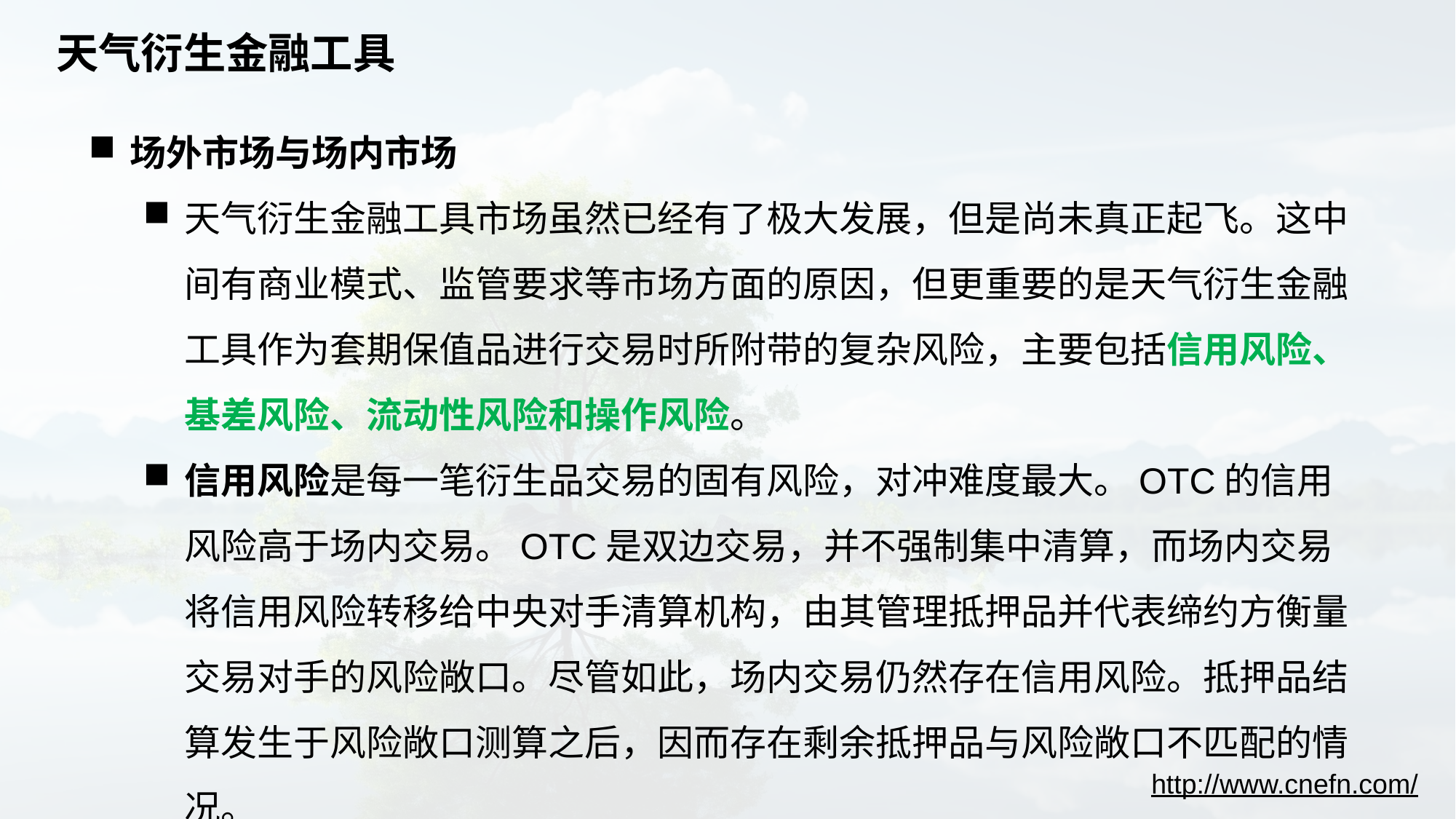

# 天气衍生金融工具
场外市场与场内市场
天气衍生金融工具市场虽然已经有了极大发展，但是尚未真正起飞。这中间有商业模式、监管要求等市场方面的原因，但更重要的是天气衍生金融工具作为套期保值品进行交易时所附带的复杂风险，主要包括信用风险、基差风险、流动性风险和操作风险。
信用风险是每一笔衍生品交易的固有风险，对冲难度最大。OTC的信用风险高于场内交易。OTC是双边交易，并不强制集中清算，而场内交易将信用风险转移给中央对手清算机构，由其管理抵押品并代表缔约方衡量交易对手的风险敞口。尽管如此，场内交易仍然存在信用风险。抵押品结算发生于风险敞口测算之后，因而存在剩余抵押品与风险敞口不匹配的情况。